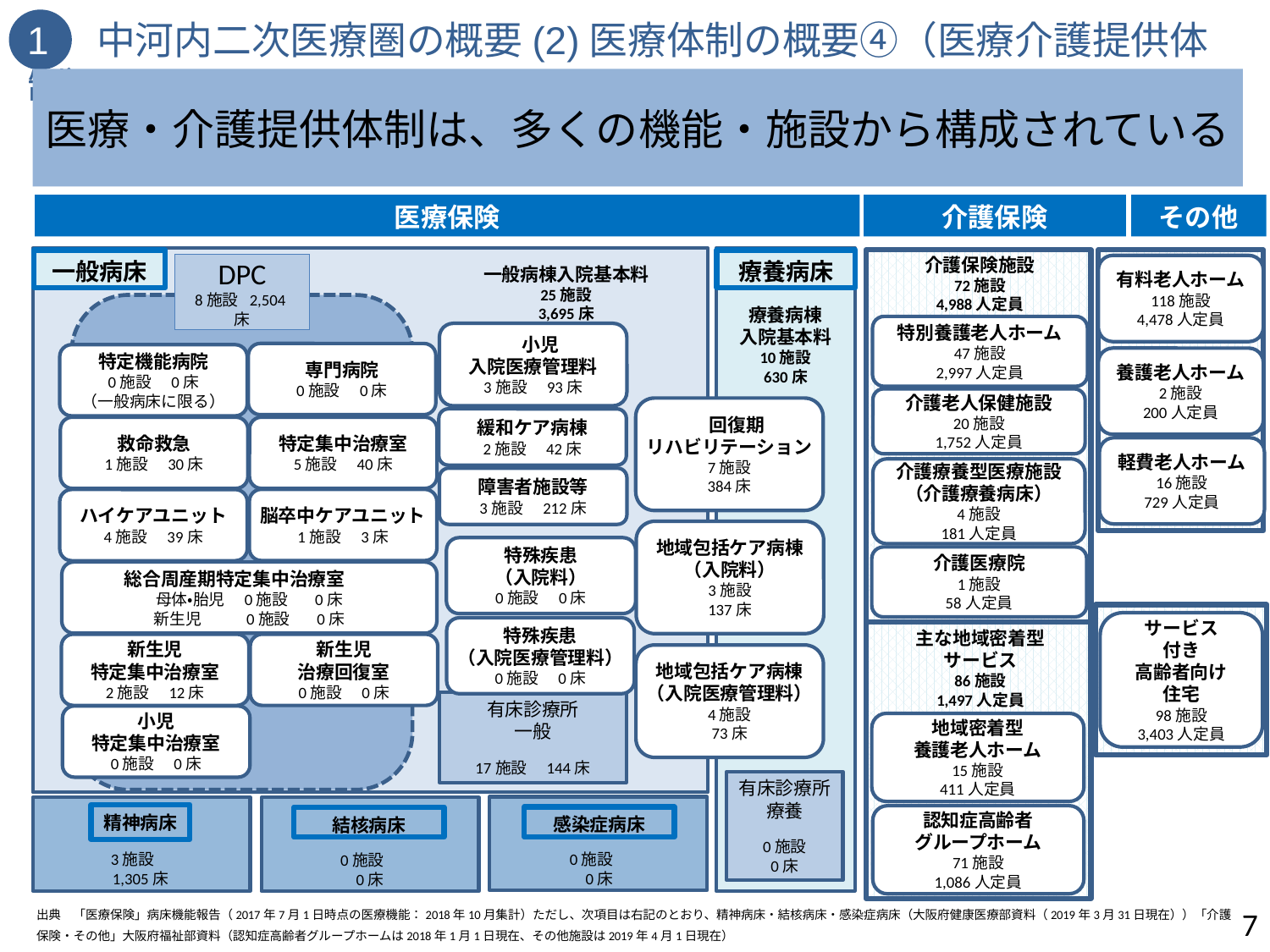

1　中河内二次医療圏の概要(2)医療体制の概要④（医療介護提供体制）
医療・介護提供体制は、多くの機能・施設から構成されている
その他
医療保険
介護保険
介護保険施設
72施設
4,988人定員

特別養護老人ホーム
47施設
2,997人定員
介護老人保健施設
20施設
1,752人定員
介護療養型医療施設
（介護療養病床）
4施設
181人定員
主な地域密着型サービス
86施設
1,497人定員

地域密着型
養護老人ホーム
15施設
411人定員
認知症高齢者
グループホーム
71施設
1,086人定員

一般病床
療養病床
DPC
8施設  2,504床

一般病棟入院基本料
25施設
3,695床
療養病棟
入院基本料
10施設
630床
　小児
入院医療管理料
3施設　93床
   回復期
リハビリテーション
7施設
384床
緩和ケア病棟
2施設　42床
障害者施設等
3施設　212床
地域包括ケア病棟
（入院料）
3施設
137床
地域包括ケア病棟
（入院医療管理料）
4施設
73床
有床診療所
一般

17施設　144床
有床診療所
療養

0施設
0床

感染症病床
0施設
0床

精神病床
3施設
1,305床

結核病床
0施設
0床

有料老人ホーム
118施設
4,478人定員
養護老人ホーム
2施設
200人定員
軽費老人ホーム
16施設
729人定員
専門病院
0施設　0床
特定機能病院
0施設　0床
（一般病床に限る）
救命救急
1施設　30床
特定集中治療室
5施設　40床
脳卒中ケアユニット
1施設　3床
ハイケアユニット
4施設　39床
総合周産期特定集中治療室
母体・胎児　0施設  　0床
新生児　       0施設　  0床
新生児
治療回復室
0施設　0床
新生児
特定集中治療室
2施設　12床
小児
特定集中治療室
0施設　0床
特殊疾患
（入院料）
0施設　0床
介護医療院
1施設
58人定員

サービス
付き
高齢者向け
住宅
98施設
3,403人定員
特殊疾患
（入院医療管理料）
0施設　0床
出典　「医療保険」病床機能報告（2017年7月1日時点の医療機能：2018年10月集計）ただし、次項目は右記のとおり、精神病床・結核病床・感染症病床（大阪府健康医療部資料（2019年3月31日現在））「介護保険・その他」大阪府福祉部資料（認知症高齢者グループホームは2018年1月1日現在、その他施設は2019年4月1日現在）
7